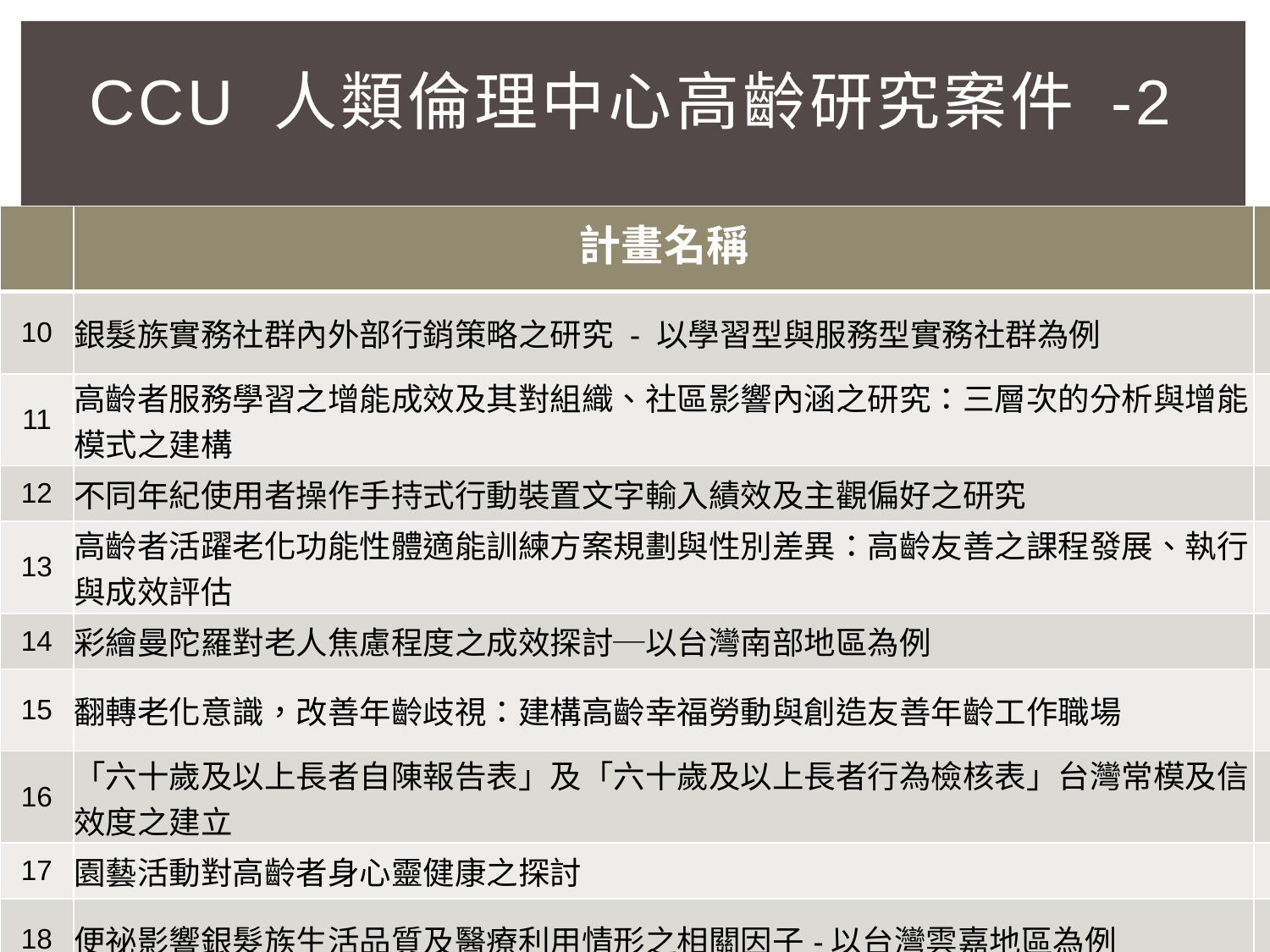

# CCU 人類倫理中心高齡研究案件 -2
|  | 計畫名稱 |  |
| --- | --- | --- |
| 10 | 銀髮族實務社群內外部行銷策略之研究 - 以學習型與服務型實務社群為例 |  |
| 11 | 高齡者服務學習之增能成效及其對組織、社區影響內涵之研究：三層次的分析與增能模式之建構 |  |
| 12 | 不同年紀使用者操作手持式行動裝置文字輸入績效及主觀偏好之研究 |  |
| 13 | 高齡者活躍老化功能性體適能訓練方案規劃與性別差異：高齡友善之課程發展、執行與成效評估 |  |
| 14 | 彩繪曼陀羅對老人焦慮程度之成效探討─以台灣南部地區為例 |  |
| 15 | 翻轉老化意識，改善年齡歧視：建構高齡幸福勞動與創造友善年齡工作職場 |  |
| 16 | 「六十歲及以上長者自陳報告表」及「六十歲及以上長者行為檢核表」台灣常模及信效度之建立 |  |
| 17 | 園藝活動對高齡者身心靈健康之探討 |  |
| 18 | 便祕影響銀髮族生活品質及醫療利用情形之相關因子-以台灣雲嘉地區為例 |  |